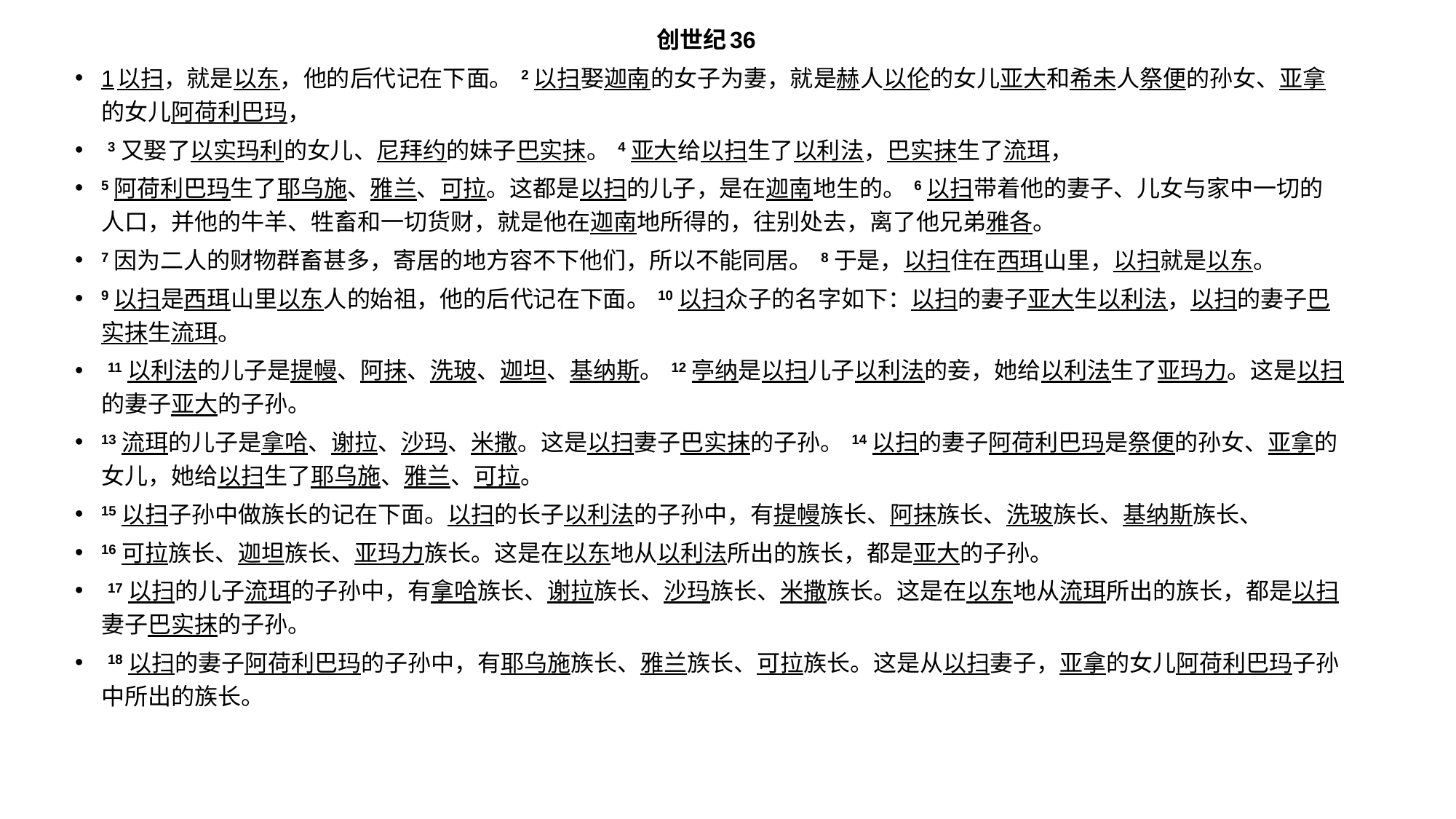

创世纪36
1以扫，就是以东，他的后代记在下面。 2 以扫娶迦南的女子为妻，就是赫人以伦的女儿亚大和希未人祭便的孙女、亚拿的女儿阿荷利巴玛，
 3 又娶了以实玛利的女儿、尼拜约的妹子巴实抹。 4 亚大给以扫生了以利法，巴实抹生了流珥，
5 阿荷利巴玛生了耶乌施、雅兰、可拉。这都是以扫的儿子，是在迦南地生的。 6 以扫带着他的妻子、儿女与家中一切的人口，并他的牛羊、牲畜和一切货财，就是他在迦南地所得的，往别处去，离了他兄弟雅各。
7 因为二人的财物群畜甚多，寄居的地方容不下他们，所以不能同居。 8 于是，以扫住在西珥山里，以扫就是以东。
9 以扫是西珥山里以东人的始祖，他的后代记在下面。 10 以扫众子的名字如下：以扫的妻子亚大生以利法，以扫的妻子巴实抹生流珥。
 11 以利法的儿子是提幔、阿抹、洗玻、迦坦、基纳斯。 12 亭纳是以扫儿子以利法的妾，她给以利法生了亚玛力。这是以扫的妻子亚大的子孙。
13 流珥的儿子是拿哈、谢拉、沙玛、米撒。这是以扫妻子巴实抹的子孙。 14 以扫的妻子阿荷利巴玛是祭便的孙女、亚拿的女儿，她给以扫生了耶乌施、雅兰、可拉。
15 以扫子孙中做族长的记在下面。以扫的长子以利法的子孙中，有提幔族长、阿抹族长、洗玻族长、基纳斯族长、
16 可拉族长、迦坦族长、亚玛力族长。这是在以东地从以利法所出的族长，都是亚大的子孙。
 17 以扫的儿子流珥的子孙中，有拿哈族长、谢拉族长、沙玛族长、米撒族长。这是在以东地从流珥所出的族长，都是以扫妻子巴实抹的子孙。
 18 以扫的妻子阿荷利巴玛的子孙中，有耶乌施族长、雅兰族长、可拉族长。这是从以扫妻子，亚拿的女儿阿荷利巴玛子孙中所出的族长。